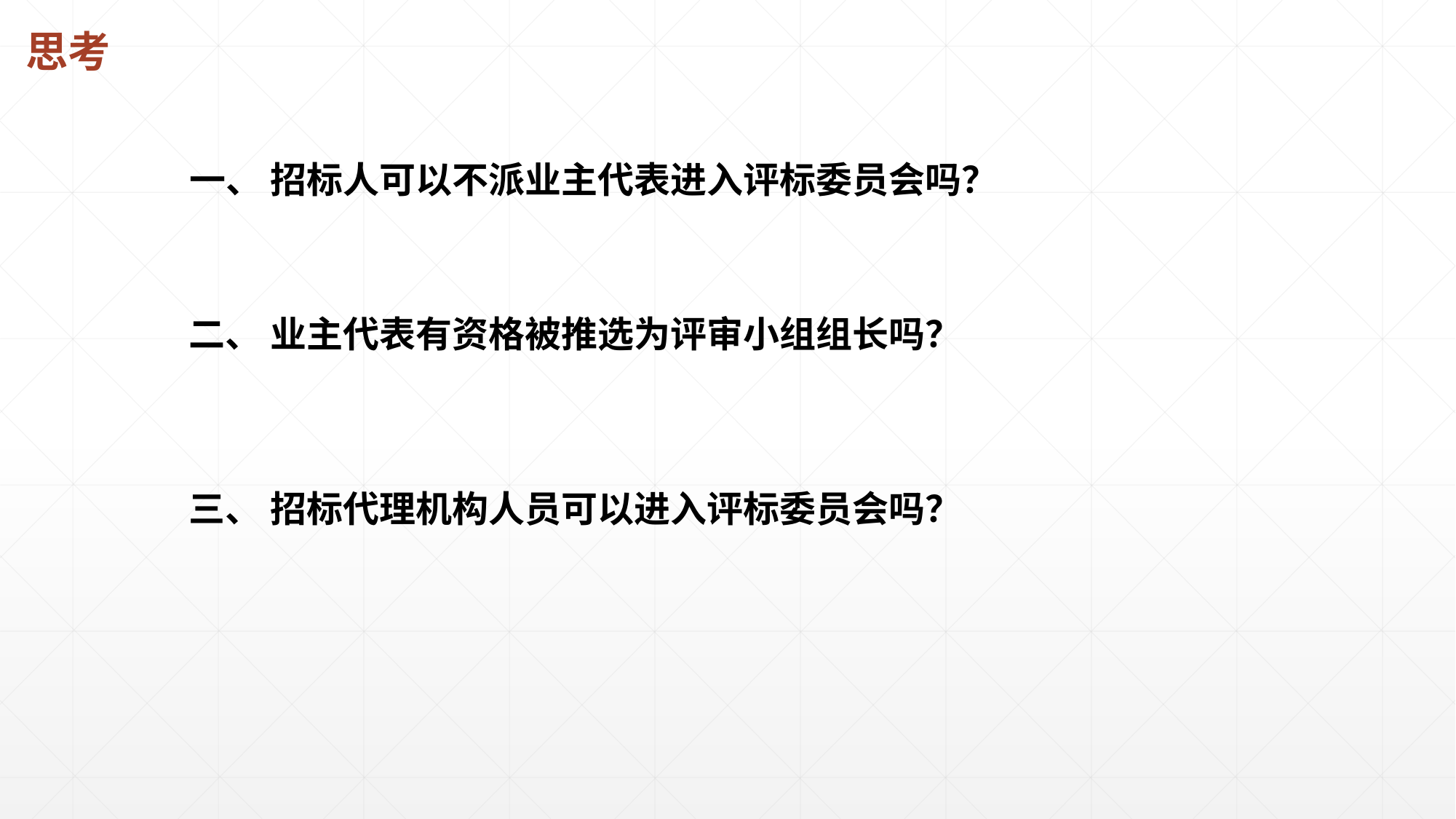

思考
一、 招标人可以不派业主代表进入评标委员会吗？
二、 业主代表有资格被推选为评审小组组长吗？
三、 招标代理机构人员可以进入评标委员会吗？